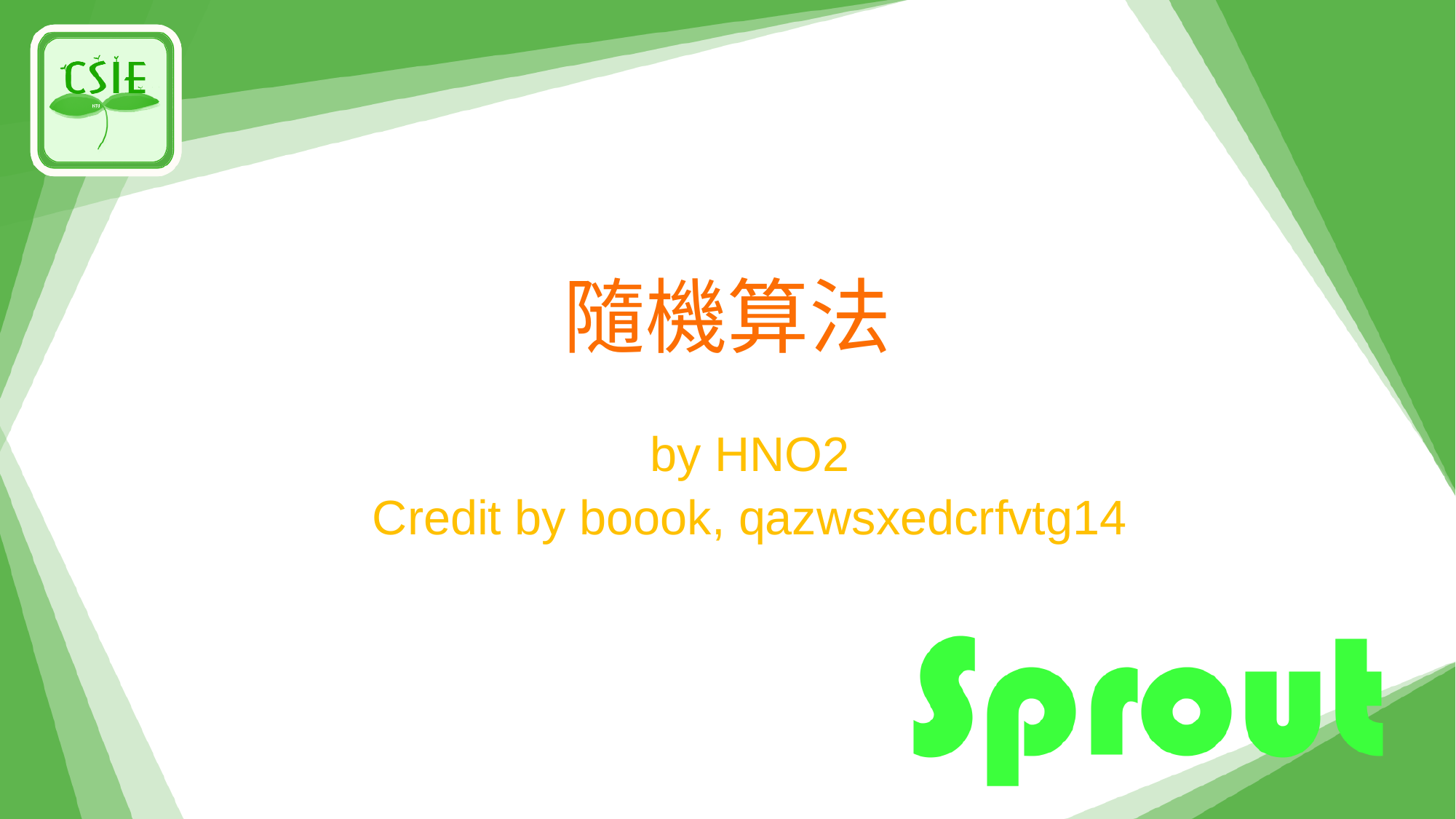

# 隨機算法
by HNO2
Credit by boook, qazwsxedcrfvtg14